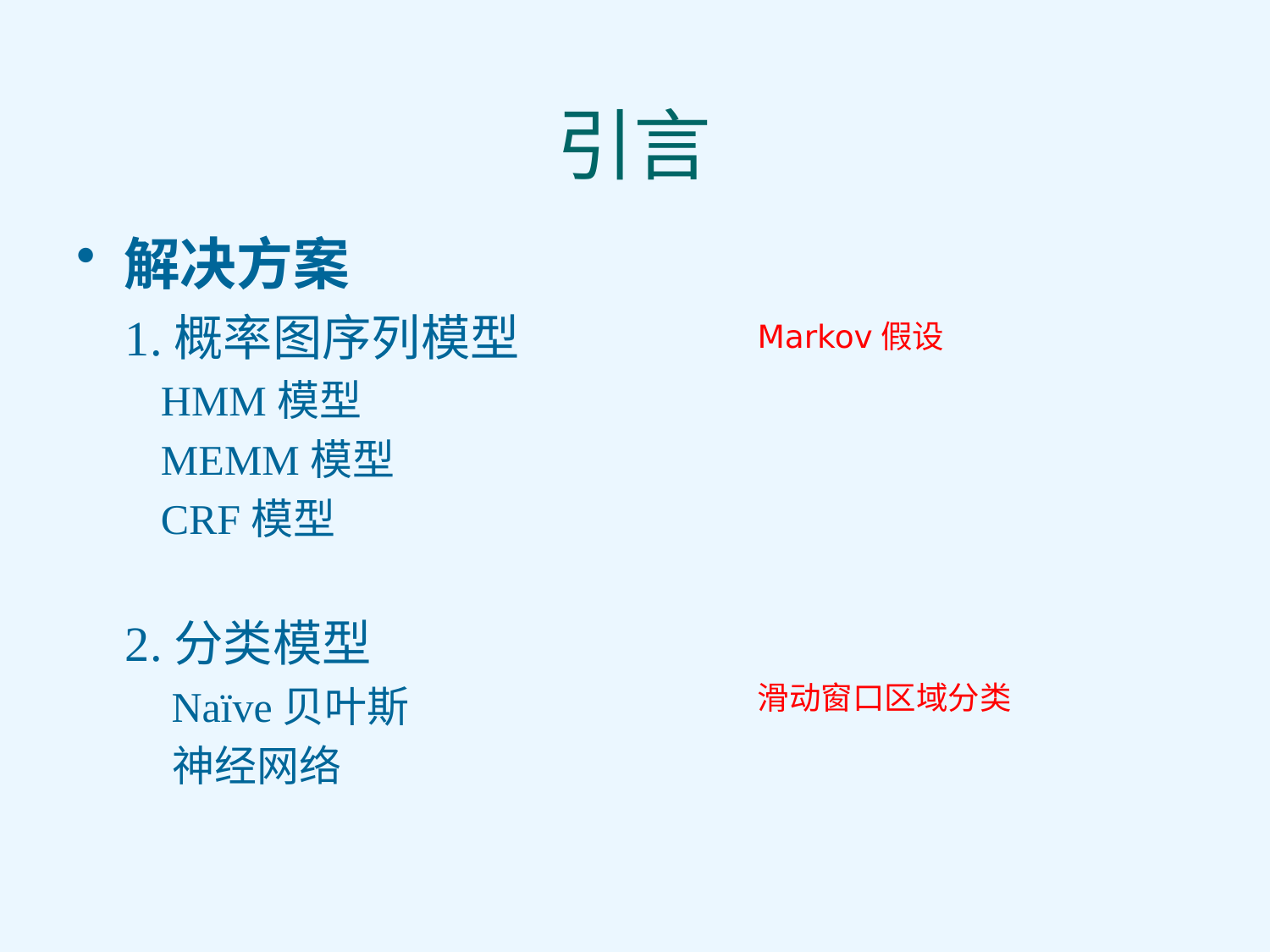

# 引言
解决方案
    1.概率图序列模型
        HMM模型
        MEMM模型
        CRF模型

    2.分类模型
         Naïve贝叶斯
         神经网络
Markov假设
滑动窗口区域分类